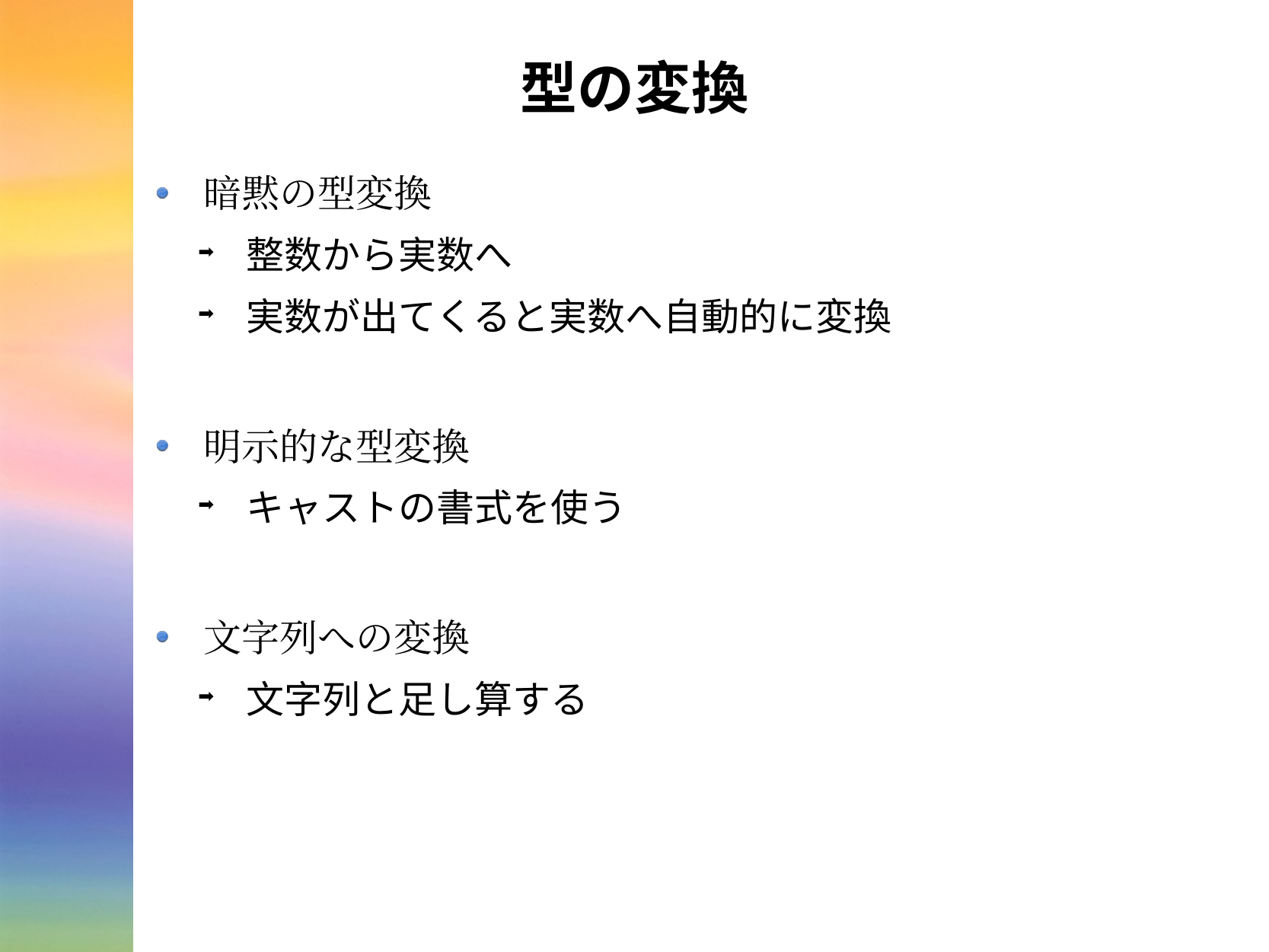

# 型の変換
暗黙の型変換
整数から実数へ
実数が出てくると実数へ自動的に変換

明示的な型変換
キャストの書式を使う

文字列への変換
文字列と足し算する